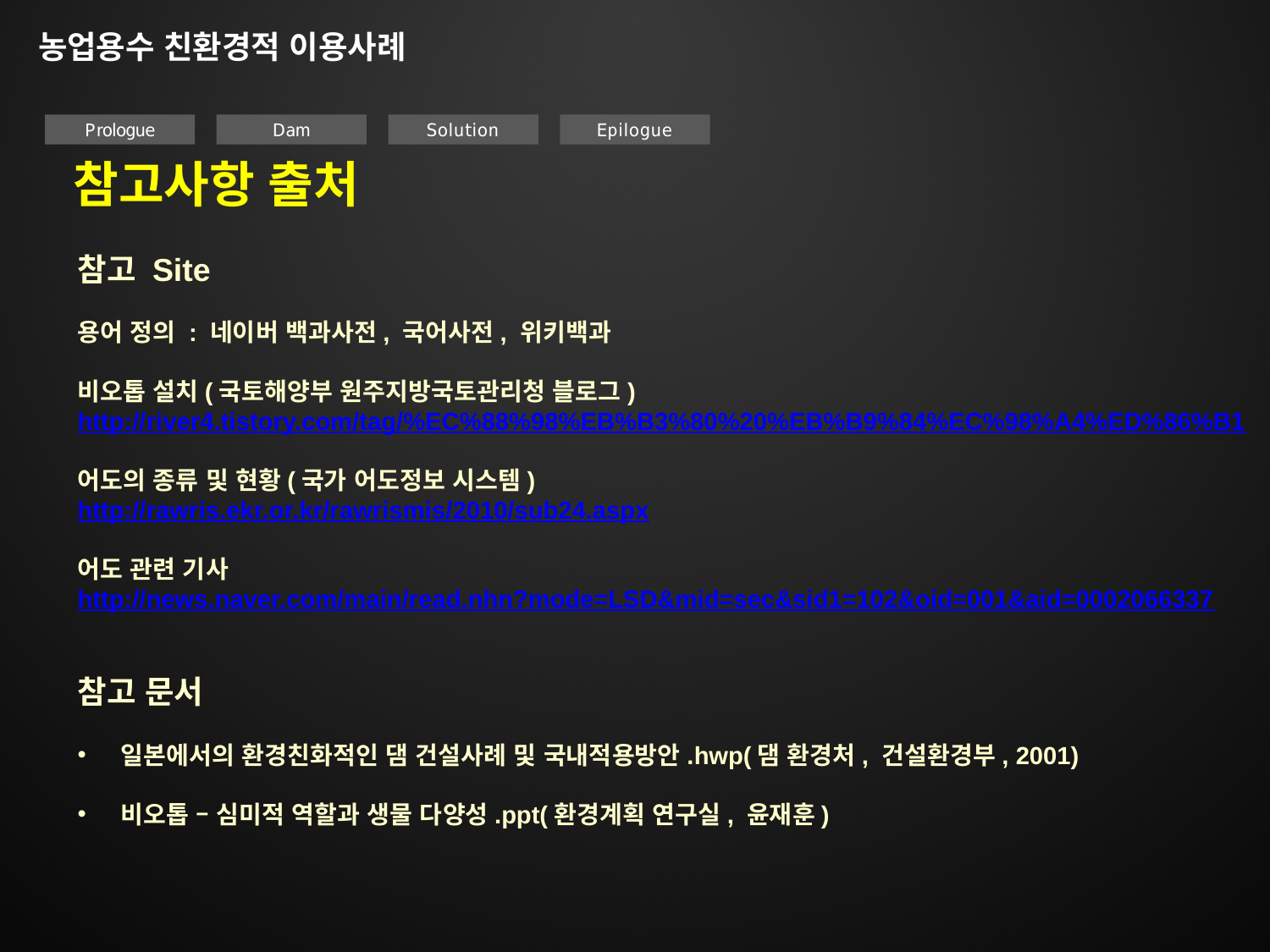

농업용수 친환경적 이용사례
Prologue
Dam
Solution
Epilogue
참고사항 출처
참고 Site

용어 정의 : 네이버 백과사전, 국어사전, 위키백과

비오톱 설치(국토해양부 원주지방국토관리청 블로그)
http://river4.tistory.com/tag/%EC%88%98%EB%B3%80%20%EB%B9%84%EC%98%A4%ED%86%B1

어도의 종류 및 현황(국가 어도정보 시스템)
http://rawris.ekr.or.kr/rawrismis/2010/sub24.aspx

어도 관련 기사
http://news.naver.com/main/read.nhn?mode=LSD&mid=sec&sid1=102&oid=001&aid=0002066337

참고 문서

 일본에서의 환경친화적인 댐 건설사례 및 국내적용방안.hwp(댐 환경처, 건설환경부, 2001)

 비오톱 – 심미적 역할과 생물 다양성.ppt(환경계획 연구실, 윤재훈)